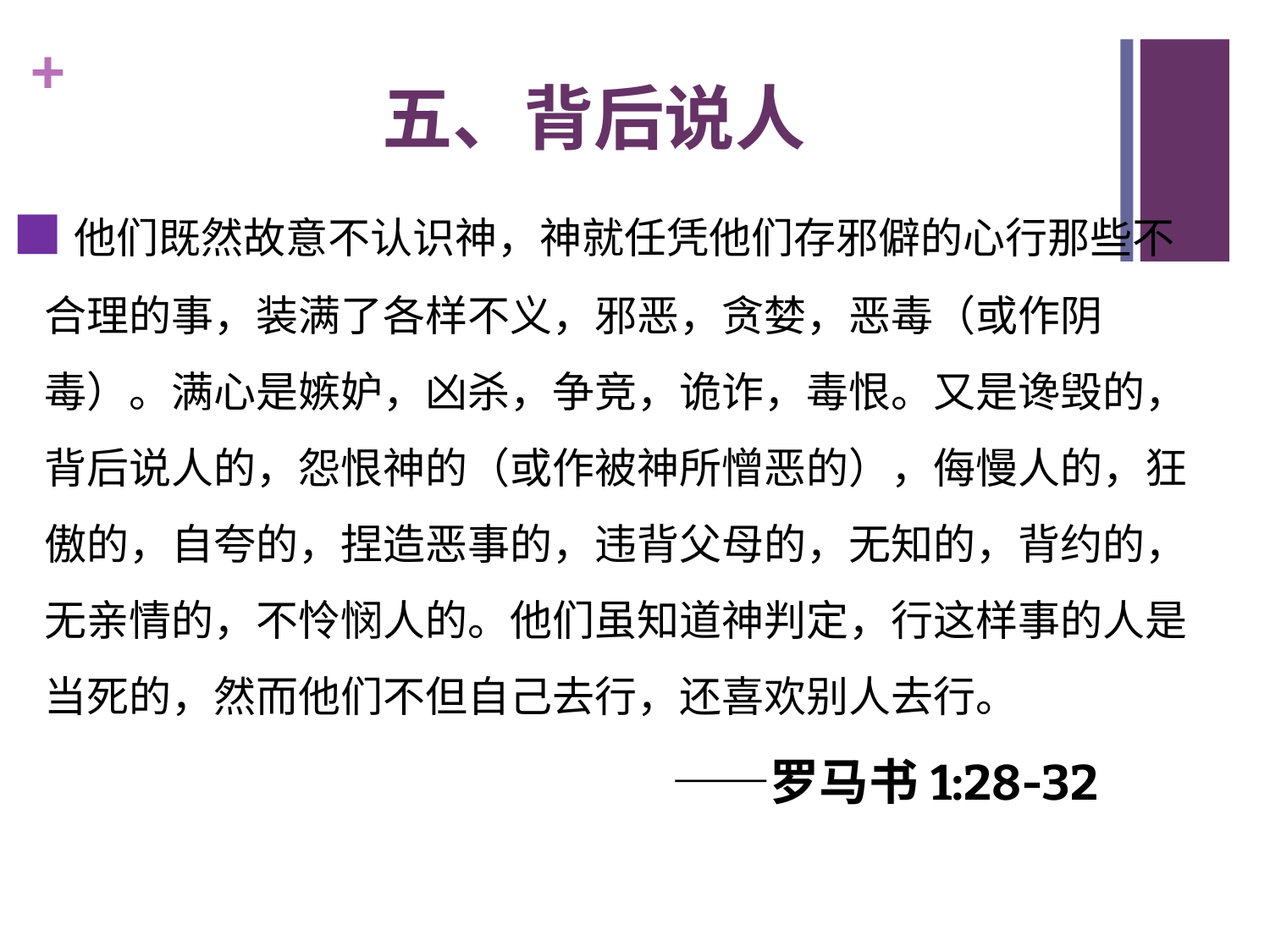

# 五、背后说人
■他们既然故意不认识神，神就任凭他们存邪僻的心行那些不合理的事，装满了各样不义，邪恶，贪婪，恶毒（或作阴毒）。满心是嫉妒，凶杀，争竞，诡诈，毒恨。又是谗毁的，背后说人的，怨恨神的（或作被神所憎恶的），侮慢人的，狂傲的，自夸的，捏造恶事的，违背父母的，无知的，背约的，无亲情的，不怜悯人的。他们虽知道神判定，行这样事的人是当死的，然而他们不但自己去行，还喜欢别人去行。
                                                        ——罗马书1:28-32